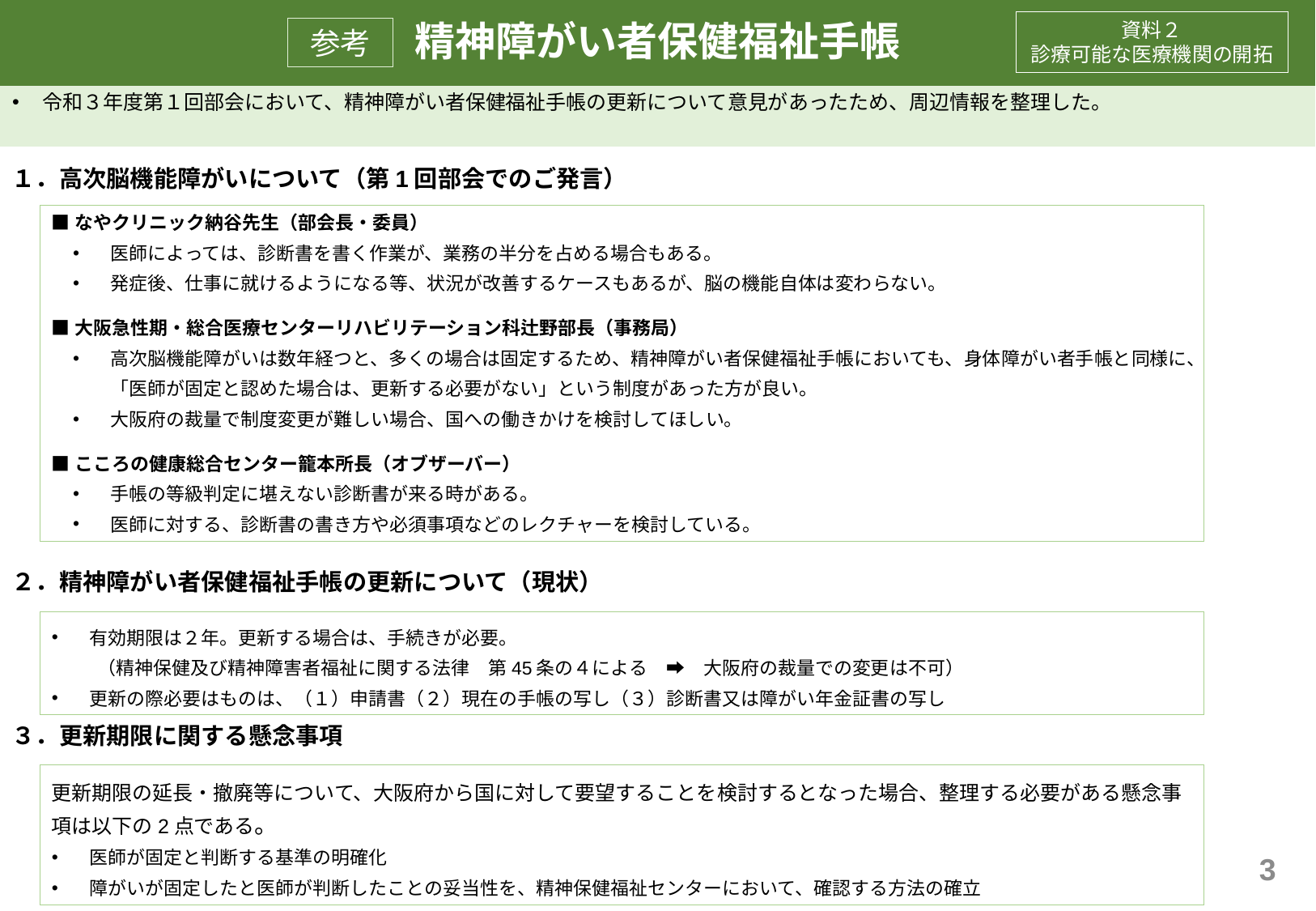

# 精神障がい者保健福祉手帳
資料２
診療可能な医療機関の開拓
参考
令和３年度第１回部会において、精神障がい者保健福祉手帳の更新について意見があったため、周辺情報を整理した。
１．高次脳機能障がいについて（第1回部会でのご発言）

２．精神障がい者保健福祉手帳の更新について（現状）

３．更新期限に関する懸念事項

■なやクリニック納谷先生（部会長・委員）
医師によっては、診断書を書く作業が、業務の半分を占める場合もある。
発症後、仕事に就けるようになる等、状況が改善するケースもあるが、脳の機能自体は変わらない。

■大阪急性期・総合医療センターリハビリテーション科辻野部長（事務局）
高次脳機能障がいは数年経つと、多くの場合は固定するため、精神障がい者保健福祉手帳においても、身体障がい者手帳と同様に、「医師が固定と認めた場合は、更新する必要がない」という制度があった方が良い。
大阪府の裁量で制度変更が難しい場合、国への働きかけを検討してほしい。

■こころの健康総合センター籠本所長（オブザーバー）
手帳の等級判定に堪えない診断書が来る時がある。
医師に対する、診断書の書き方や必須事項などのレクチャーを検討している。
有効期限は２年。更新する場合は、手続きが必要。
　　  （精神保健及び精神障害者福祉に関する法律　第45条の４による　➡　大阪府の裁量での変更は不可）
更新の際必要はものは、（１）申請書（２）現在の手帳の写し（３）診断書又は障がい年金証書の写し
更新期限の延長・撤廃等について、大阪府から国に対して要望することを検討するとなった場合、整理する必要がある懸念事項は以下の2点である。
医師が固定と判断する基準の明確化
障がいが固定したと医師が判断したことの妥当性を、精神保健福祉センターにおいて、確認する方法の確立
3